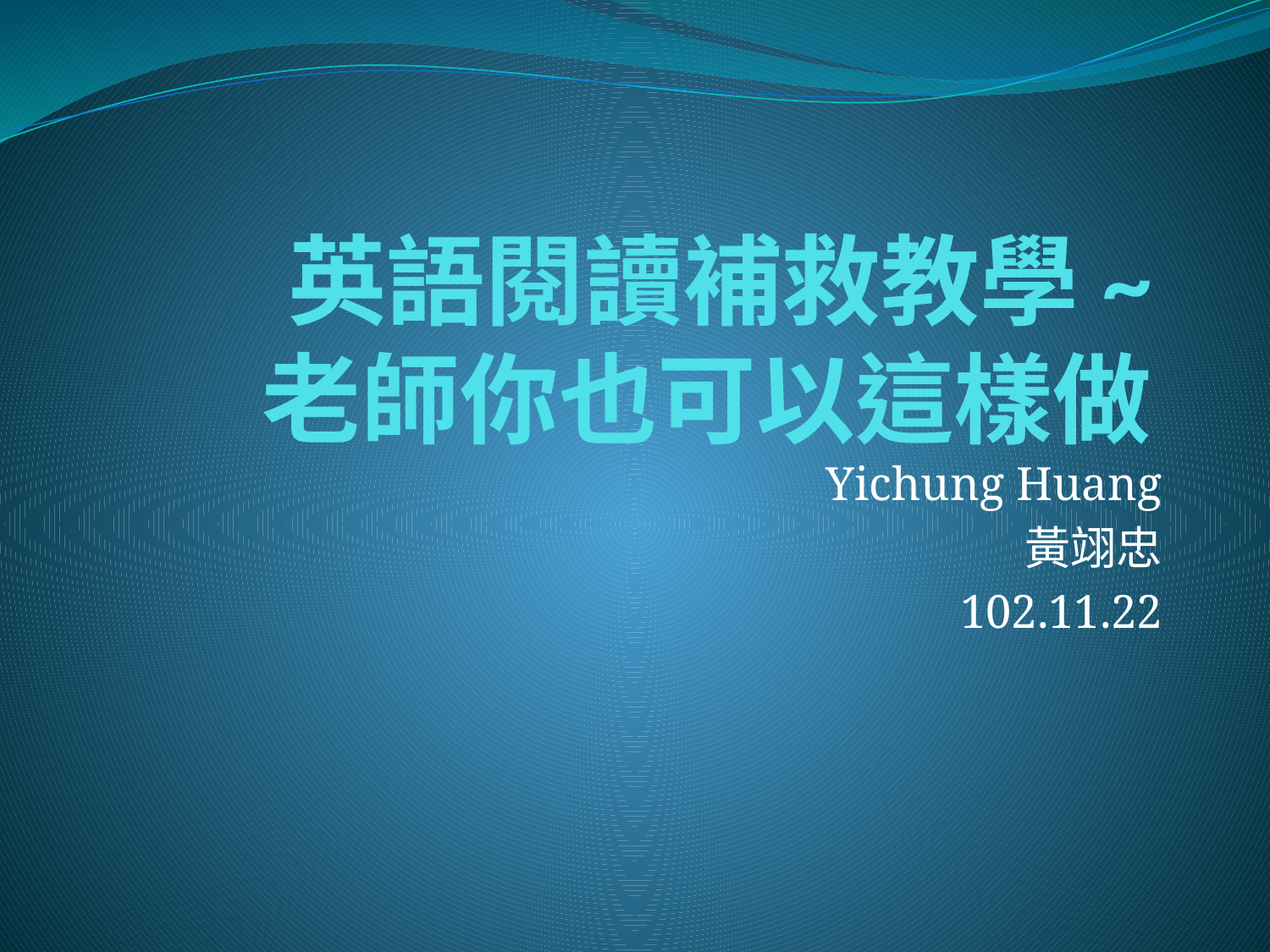

# 英語閱讀補救教學~ 老師你也可以這樣做
Yichung Huang
黃翊忠
102.11.22